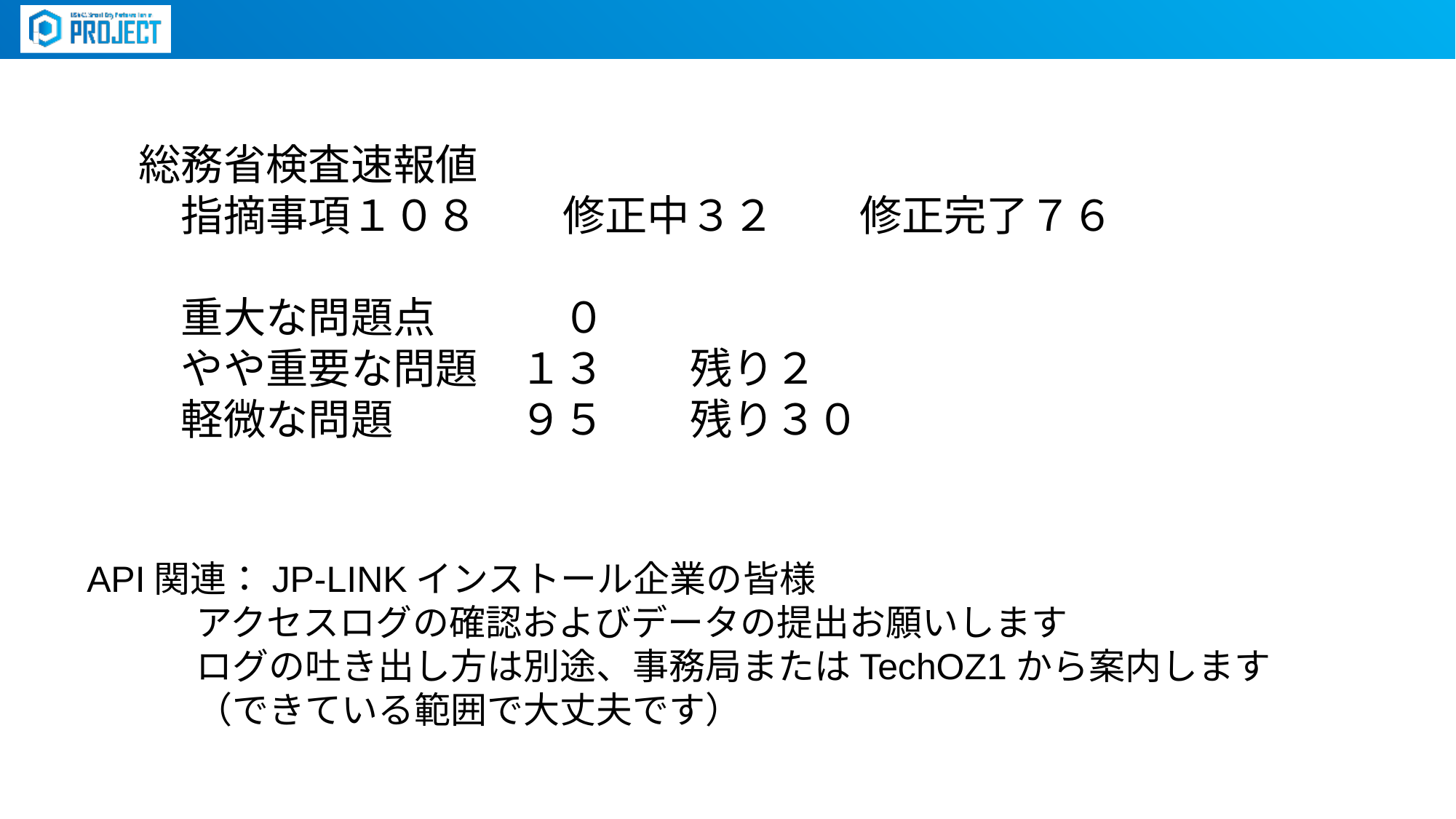

総務省検査速報値
　指摘事項１０８　　修正中３２　　修正完了７６

　重大な問題点　　　０
　やや重要な問題　１３　　残り２
　軽微な問題　　　９５　　残り３０
API関連：JP-LINKインストール企業の皆様
　　　アクセスログの確認およびデータの提出お願いします
　　　ログの吐き出し方は別途、事務局またはTechOZ1から案内します
　　　（できている範囲で大丈夫です）